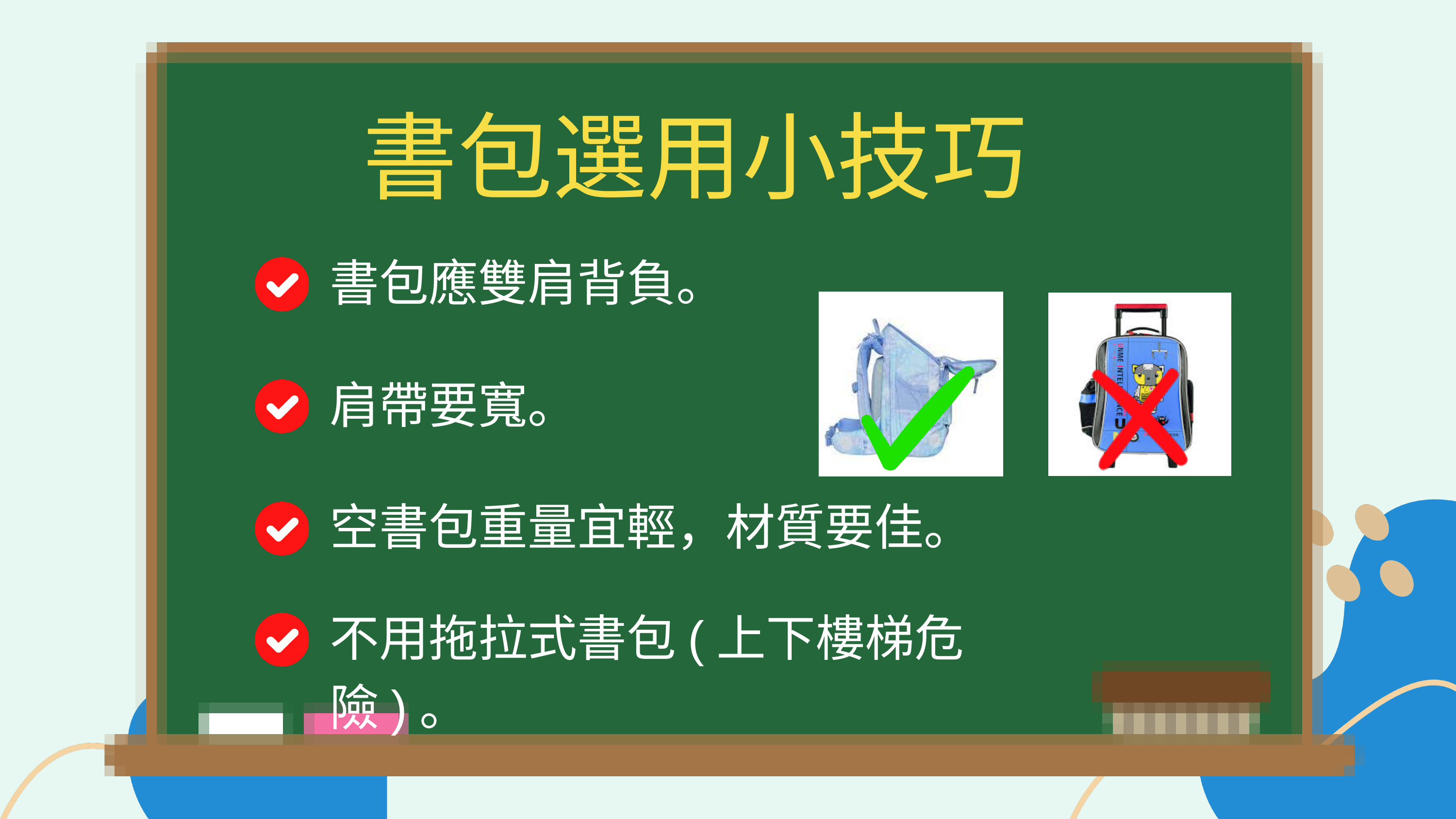

書包選用小技巧
書包應雙肩背負。

肩帶要寬。

空書包重量宜輕，材質要佳。

不用拖拉式書包(上下樓梯危險)。